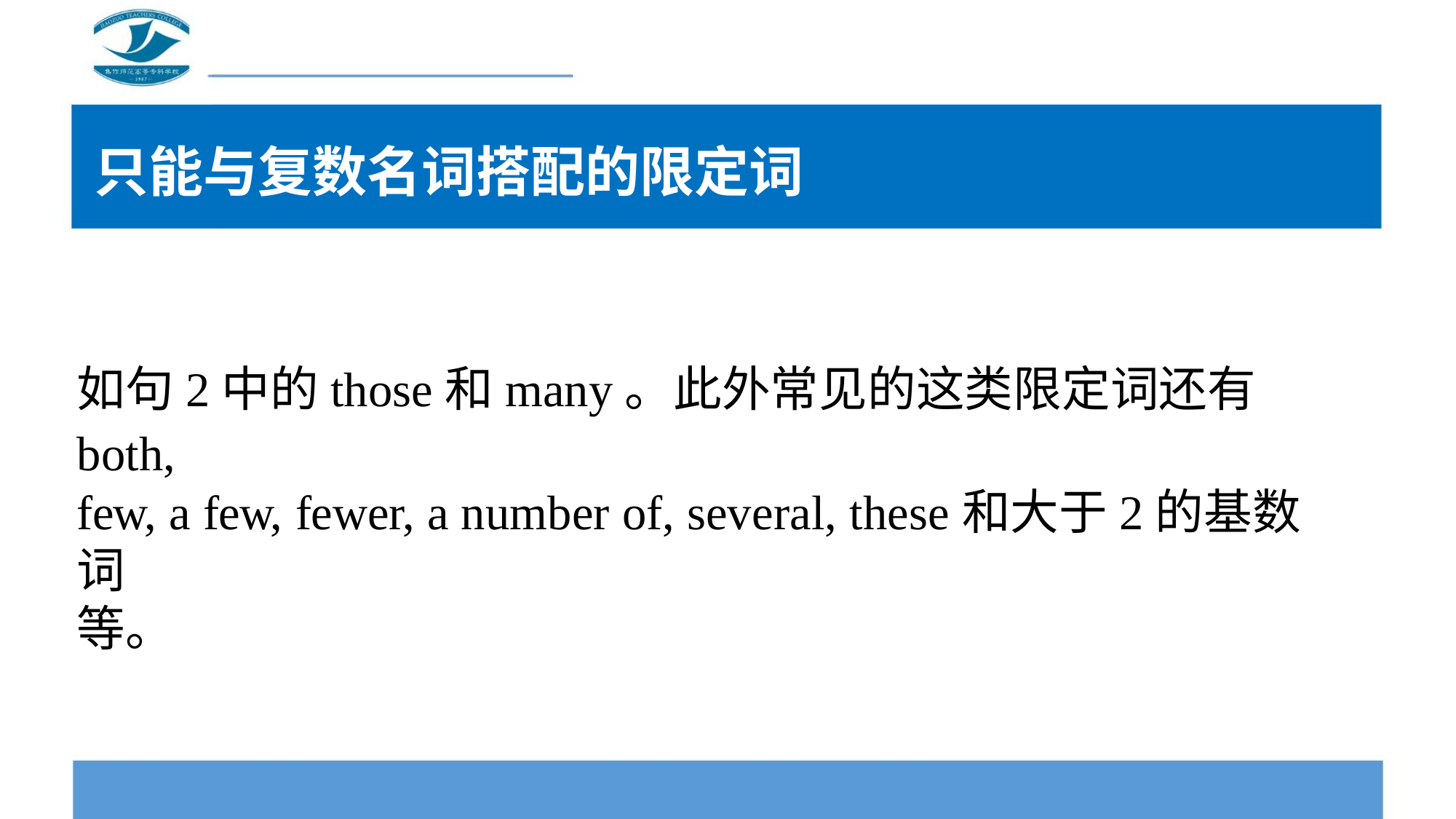

只能与复数名词搭配的限定词
如句2中的those和many。此外常见的这类限定词还有both,
few, a few, fewer, a number of, several, these和大于2的基数词
等。